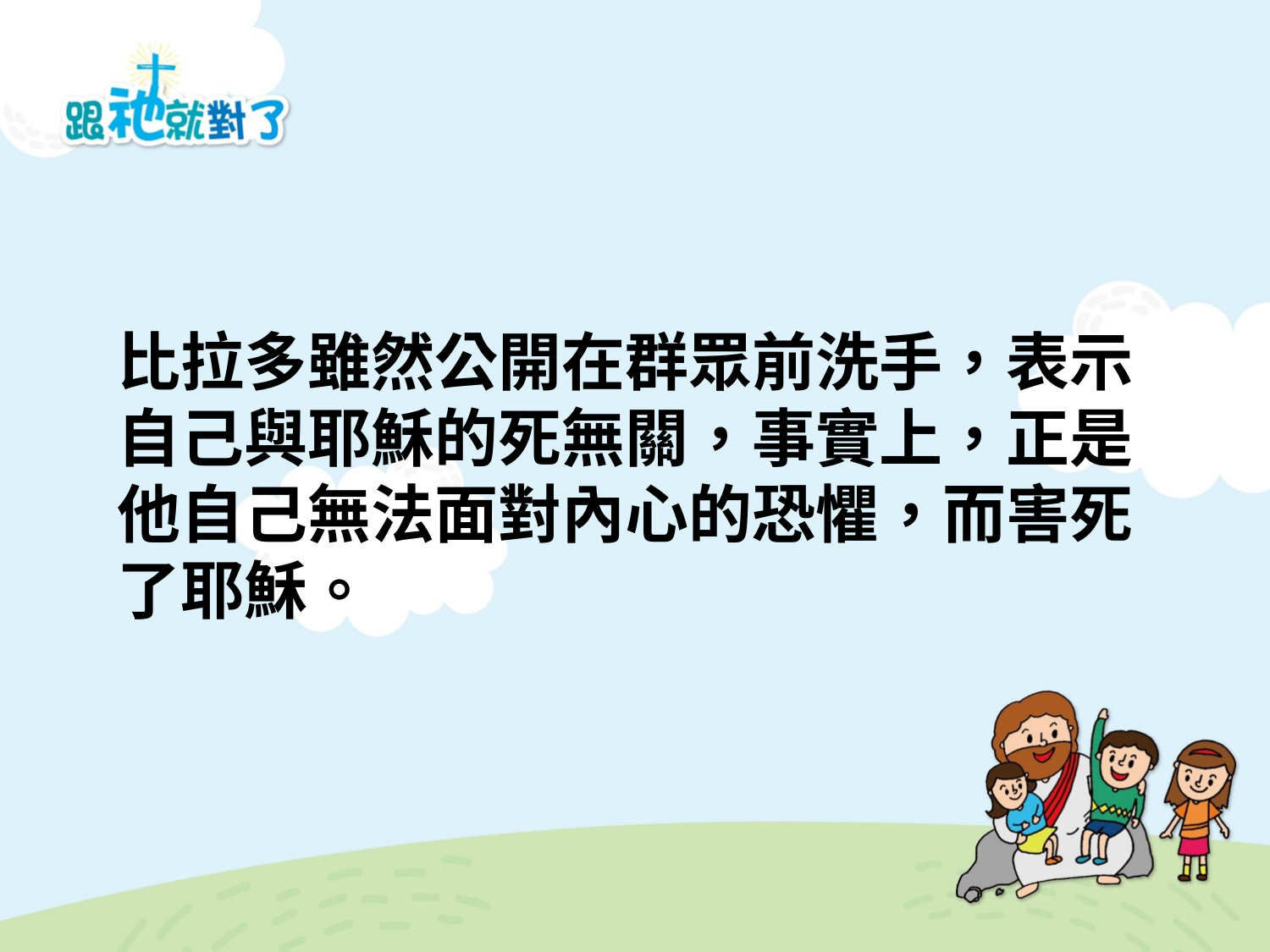

比拉多雖然公開在群眾前洗手，表示自己與耶穌的死無關，事實上，正是他自己無法面對內心的恐懼，而害死了耶穌。